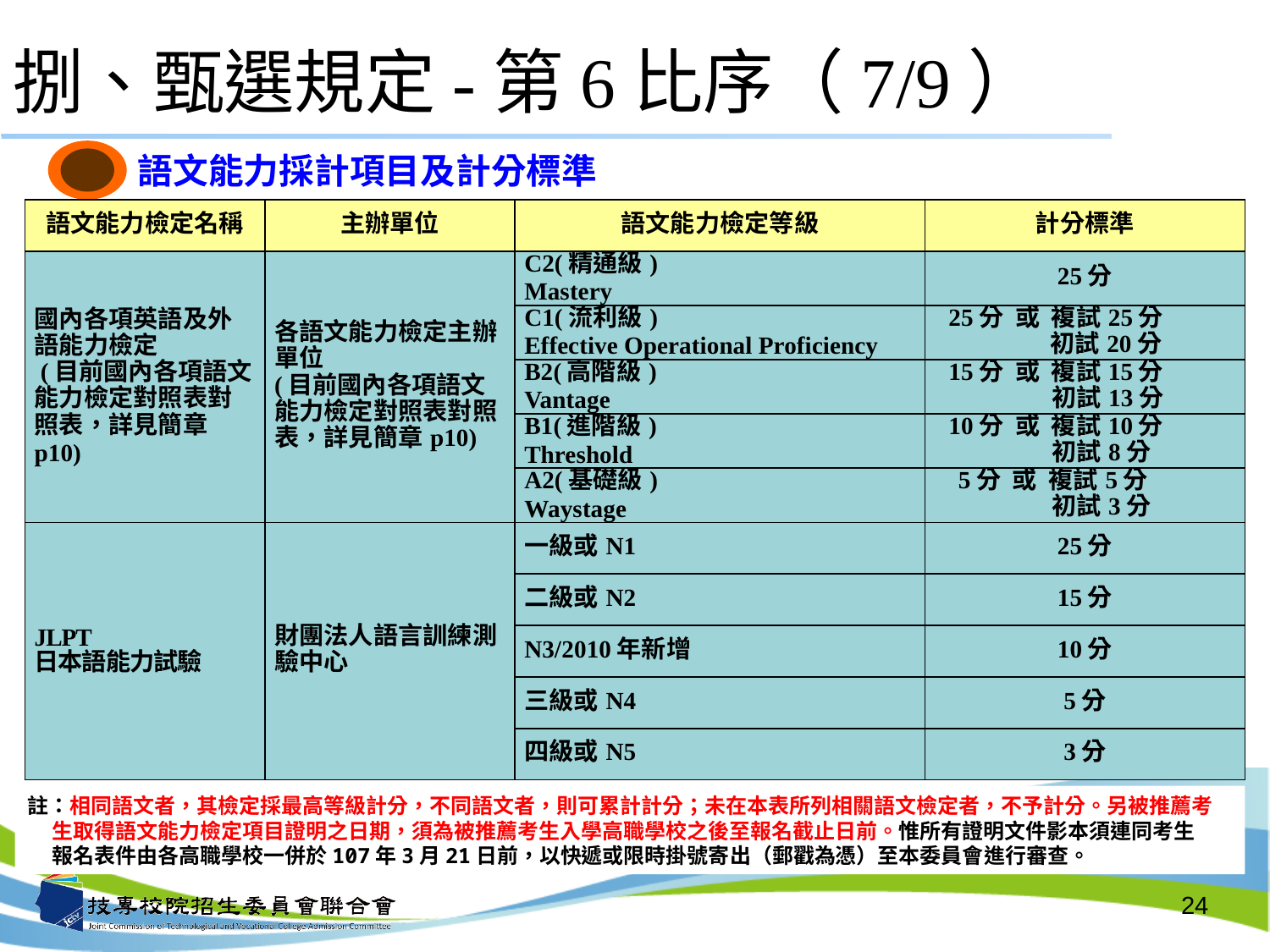

# 捌、甄選規定-第6比序（7/9）

語文能力採計項目及計分標準
| 語文能力檢定名稱 | 主辦單位 | 語文能力檢定等級 | 計分標準 |
| --- | --- | --- | --- |
| 國內各項英語及外語能力檢定 (目前國內各項語文能力檢定對照表對照表，詳見簡章p10) | 各語文能力檢定主辦單位 (目前國內各項語文能力檢定對照表對照表，詳見簡章p10) | C2(精通級) Mastery | 25分 |
|  |  | C1(流利級) Effective Operational Proficiency | 25分 或 複試25分 初試20分 |
|  |  | B2(高階級) Vantage | 15分 或 複試15分 初試13分 |
|  |  | B1(進階級) Threshold | 10分 或 複試10分 初試8分 |
|  |  | A2(基礎級) Waystage | 5分 或 複試5分 初試3分 |
| JLPT 日本語能力試驗 | 財團法人語言訓練測驗中心 | 一級或N1 | 25分 |
|  |  | 二級或N2 | 15分 |
|  |  | N3/2010年新增 | 10分 |
|  |  | 三級或N4 | 5分 |
|  |  | 四級或N5 | 3分 |
註：相同語文者，其檢定採最高等級計分，不同語文者，則可累計計分；未在本表所列相關語文檢定者，不予計分。另被推薦考
    生取得語文能力檢定項目證明之日期，須為被推薦考生入學高職學校之後至報名截止日前。惟所有證明文件影本須連同考生
    報名表件由各高職學校一併於107年3月21日前，以快遞或限時掛號寄出（郵戳為憑）至本委員會進行審查。
24